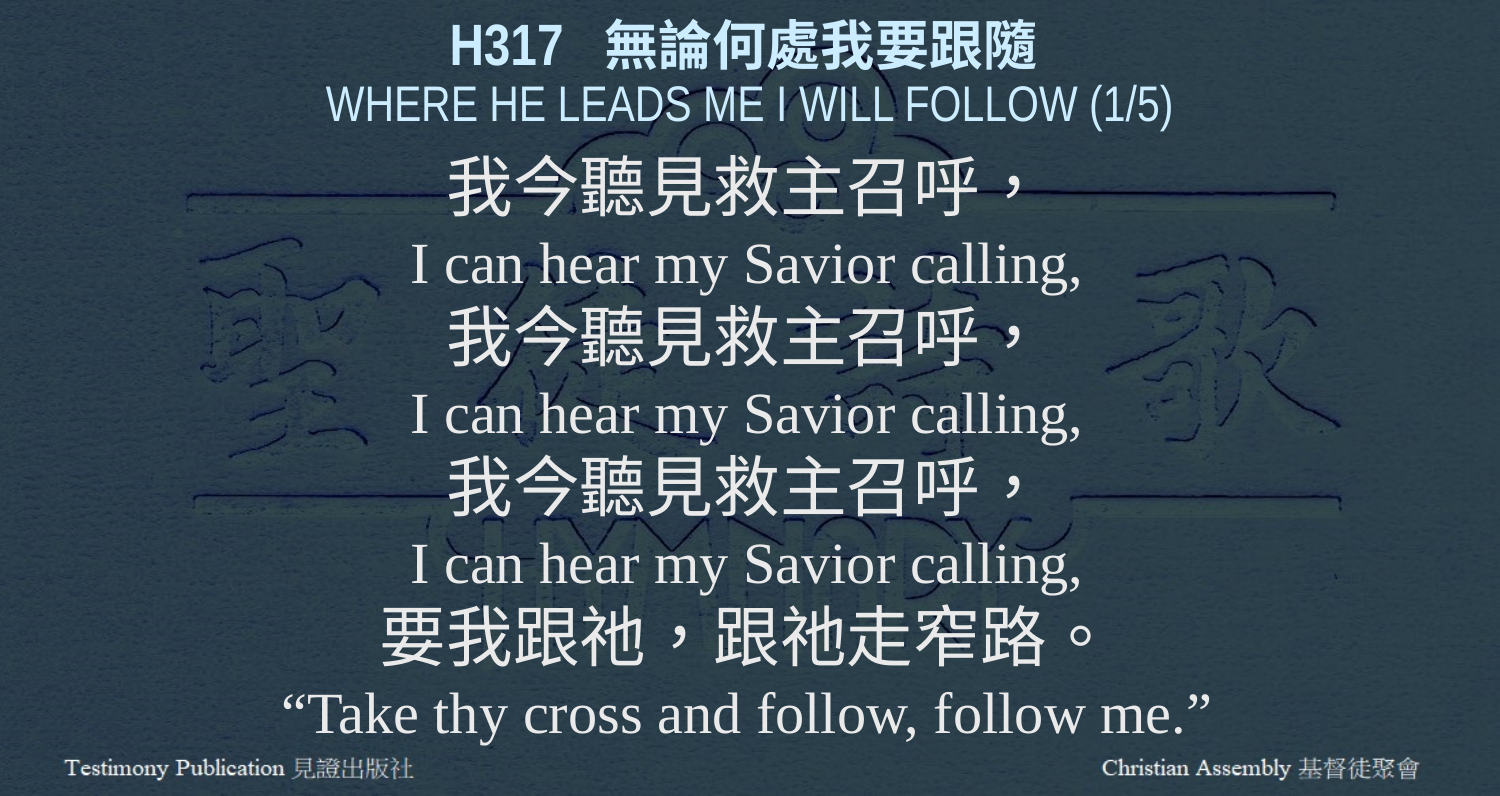

H317  無論何處我要跟隨
WHERE HE LEADS ME I WILL FOLLOW (1/5)
我今聽見救主召呼，
I can hear my Savior calling,
我今聽見救主召呼，
I can hear my Savior calling,
我今聽見救主召呼，
I can hear my Savior calling,
要我跟祂，跟祂走窄路。
“Take thy cross and follow, follow me.”